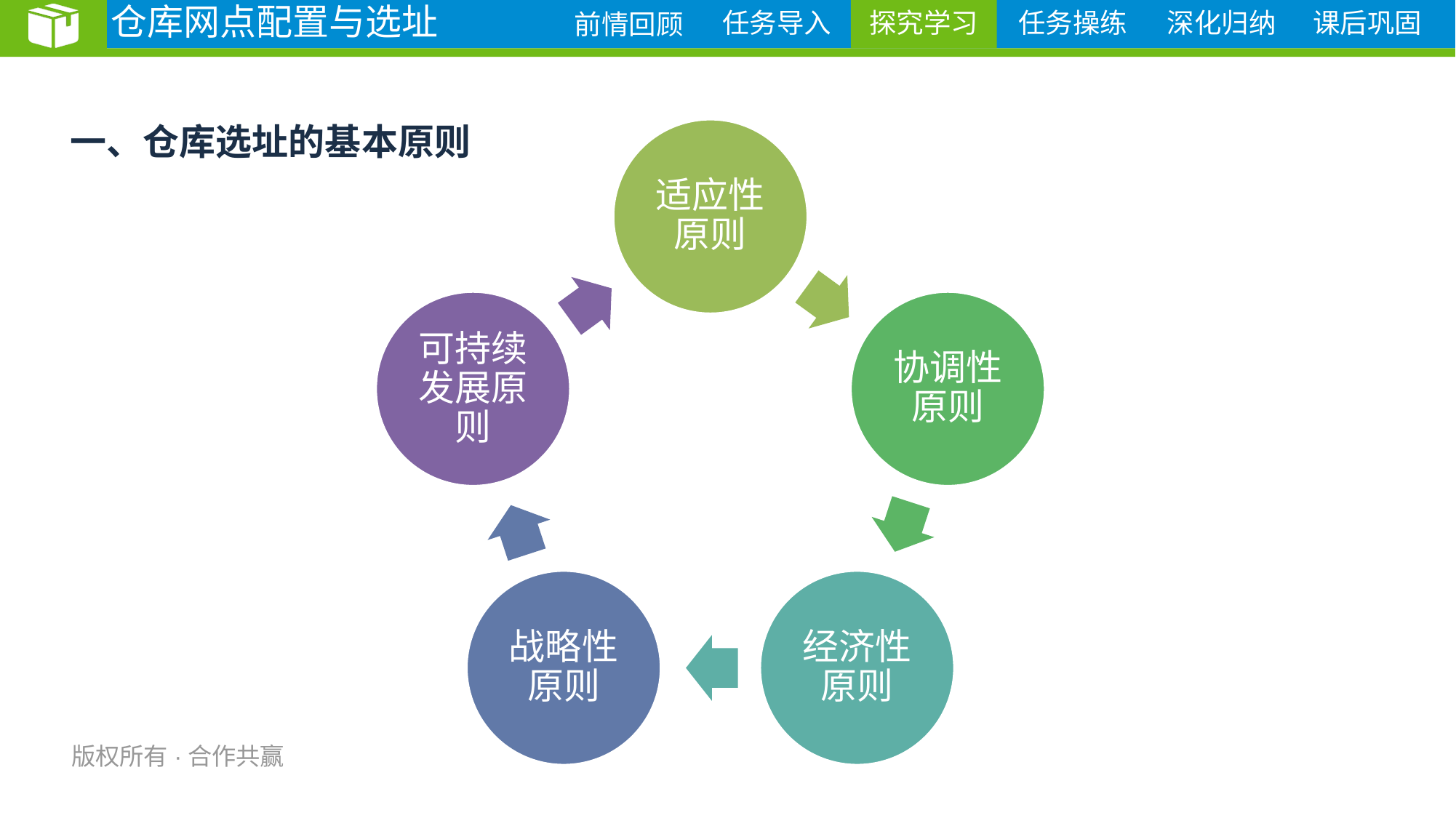

仓库网点配置与选址
一、仓库选址的基本原则
适应性原则

协调性原则

经济性原则

战略性原则

可持续发展原则